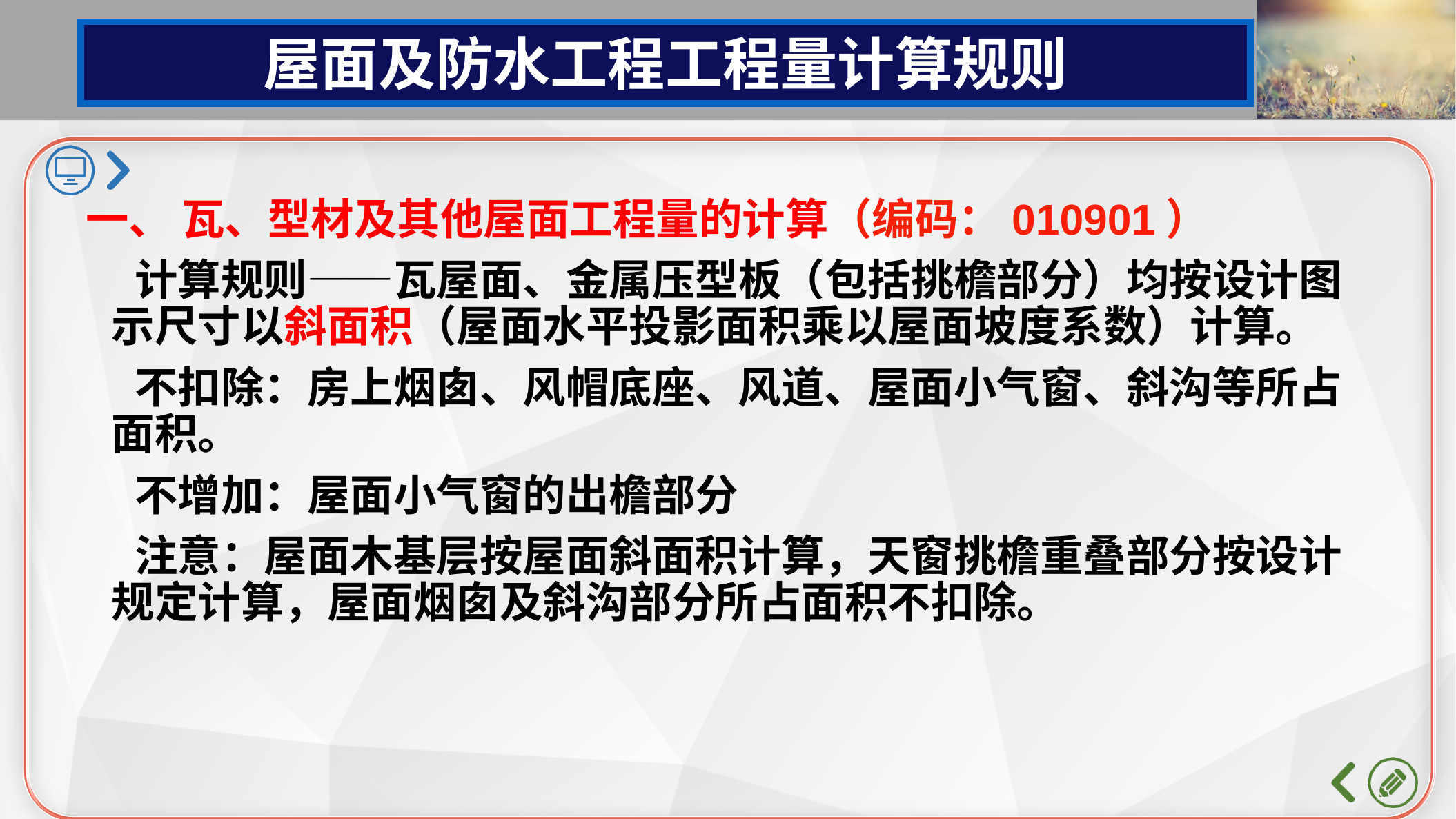

屋面及防水工程工程量计算规则
一、 瓦、型材及其他屋面工程量的计算（编码：010901）
    计算规则——瓦屋面、金属压型板（包括挑檐部分）均按设计图示尺寸以斜面积（屋面水平投影面积乘以屋面坡度系数）计算。
    不扣除：房上烟囱、风帽底座、风道、屋面小气窗、斜沟等所占面积。
    不增加：屋面小气窗的出檐部分
    注意：屋面木基层按屋面斜面积计算，天窗挑檐重叠部分按设计规定计算，屋面烟囱及斜沟部分所占面积不扣除。